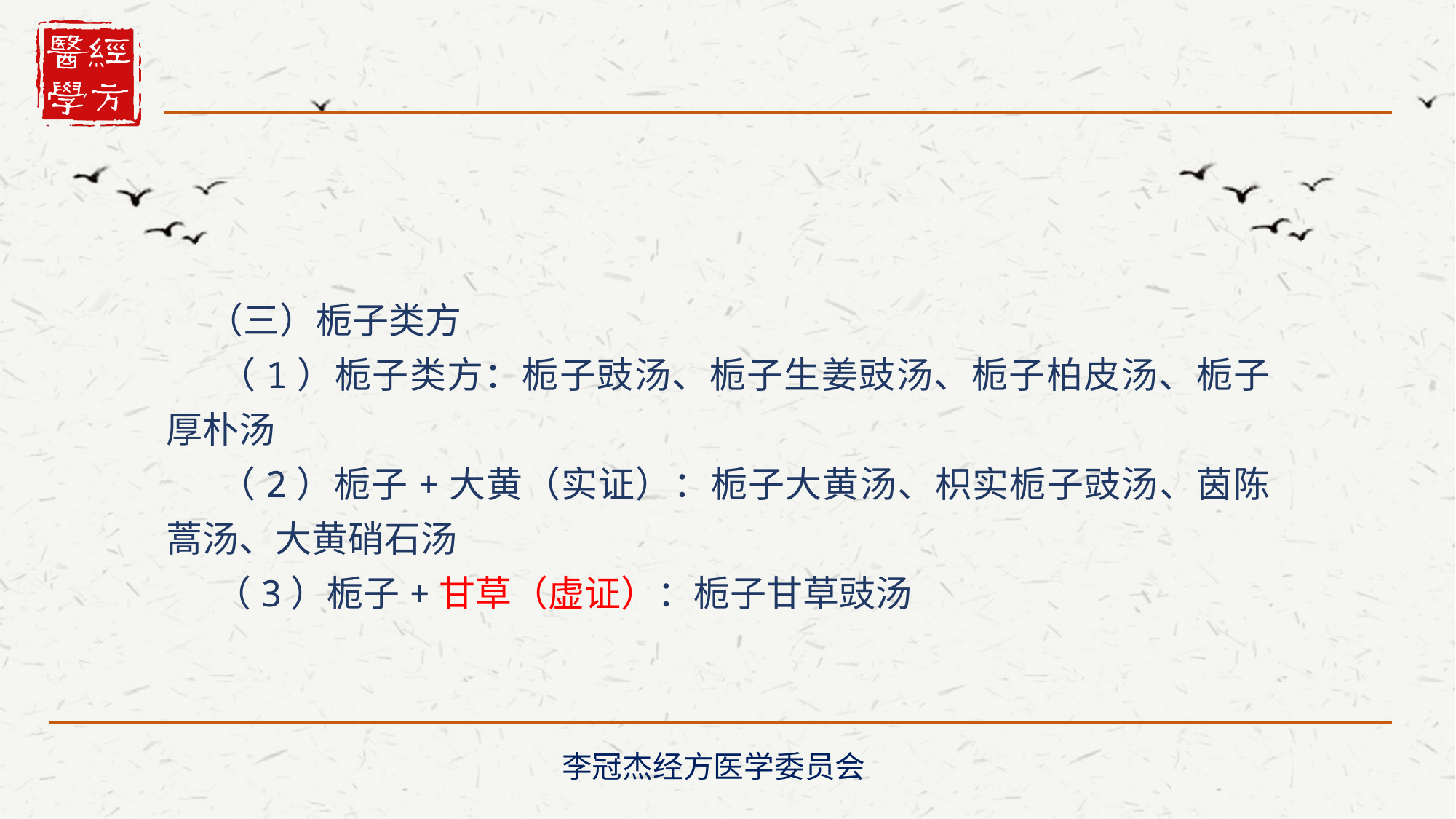

（三）栀子类方
   （1）栀子类方：栀子豉汤、栀子生姜豉汤、栀子柏皮汤、栀子厚朴汤
   （2）栀子+大黄（实证）：栀子大黄汤、枳实栀子豉汤、茵陈蒿汤、大黄硝石汤
   （3）栀子+甘草（虚证）：栀子甘草豉汤

32